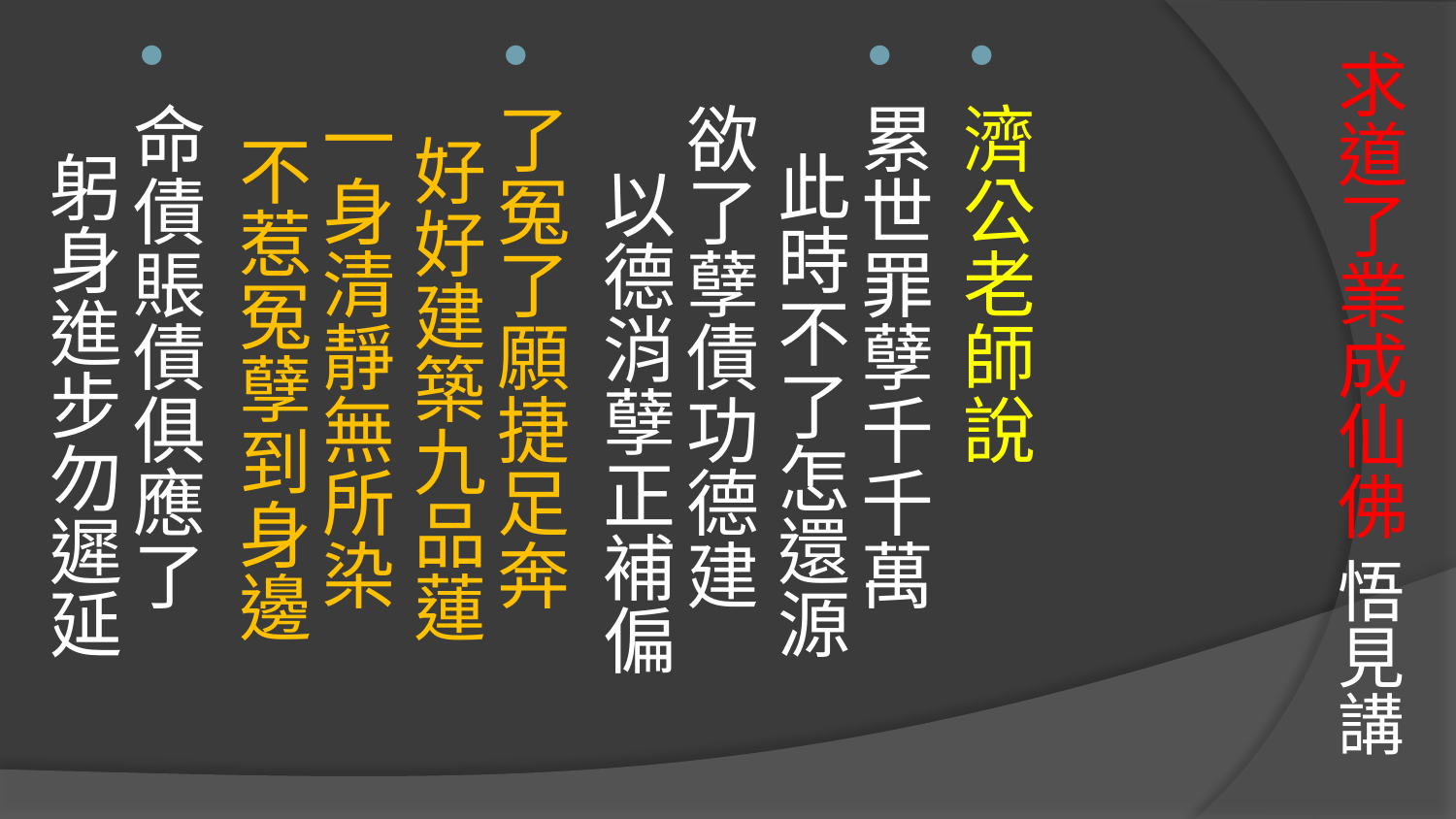

# 求道了業成仙佛 悟見講
濟公老師說
累世罪孽千千萬              此時不了怎還源 
欲了孽債功德建               以德消孽正補偏
了冤了願捷足奔             好好建築九品蓮 
一身清靜無所染             不惹冤孽到身邊
命債賬債俱應了              躬身進步勿遲延